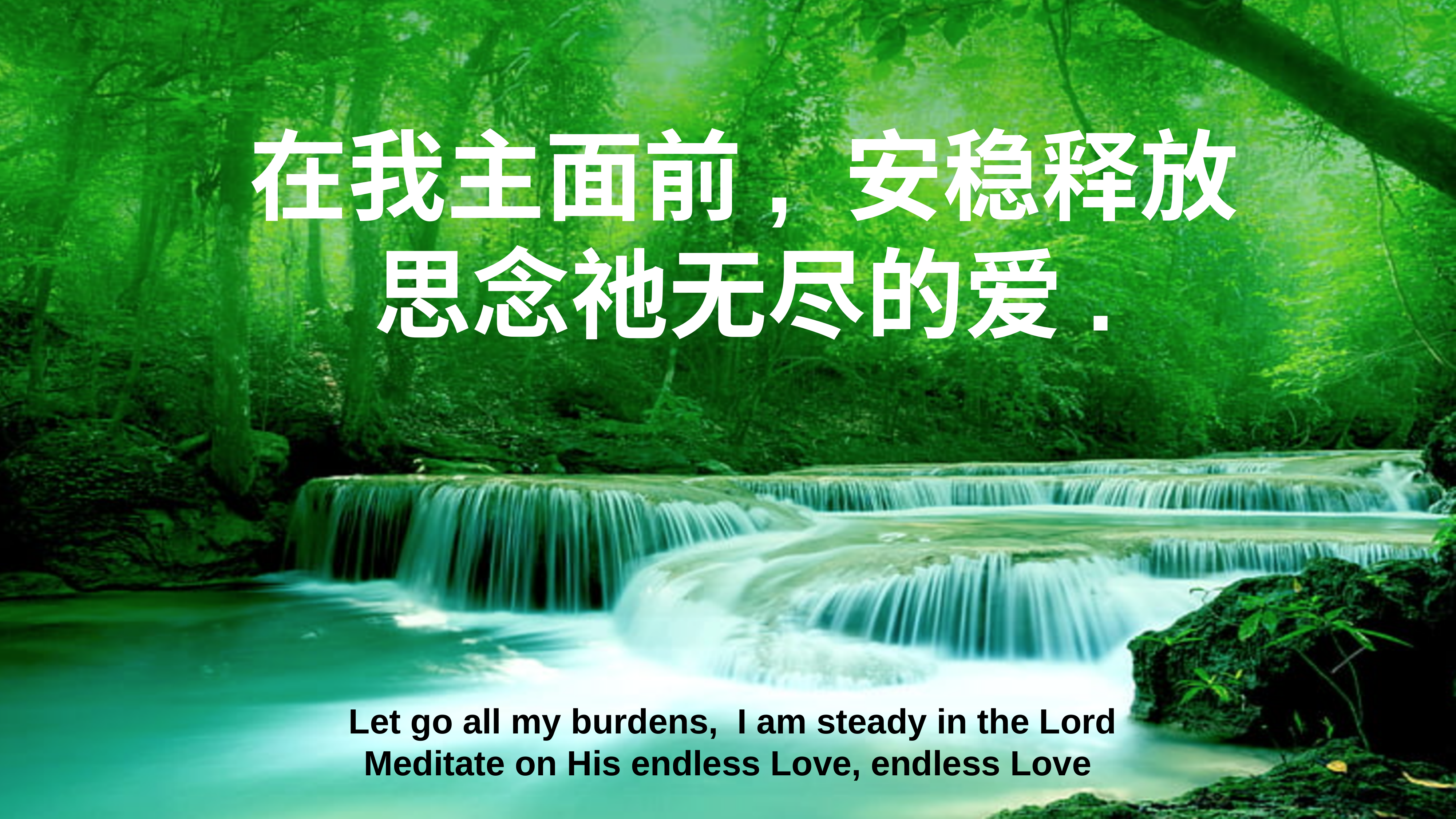

在我主面前, 安稳释放
思念祂无尽的爱.
3
 Let go all my burdens,  I am steady in the Lord
Meditate on His endless Love, endless Love